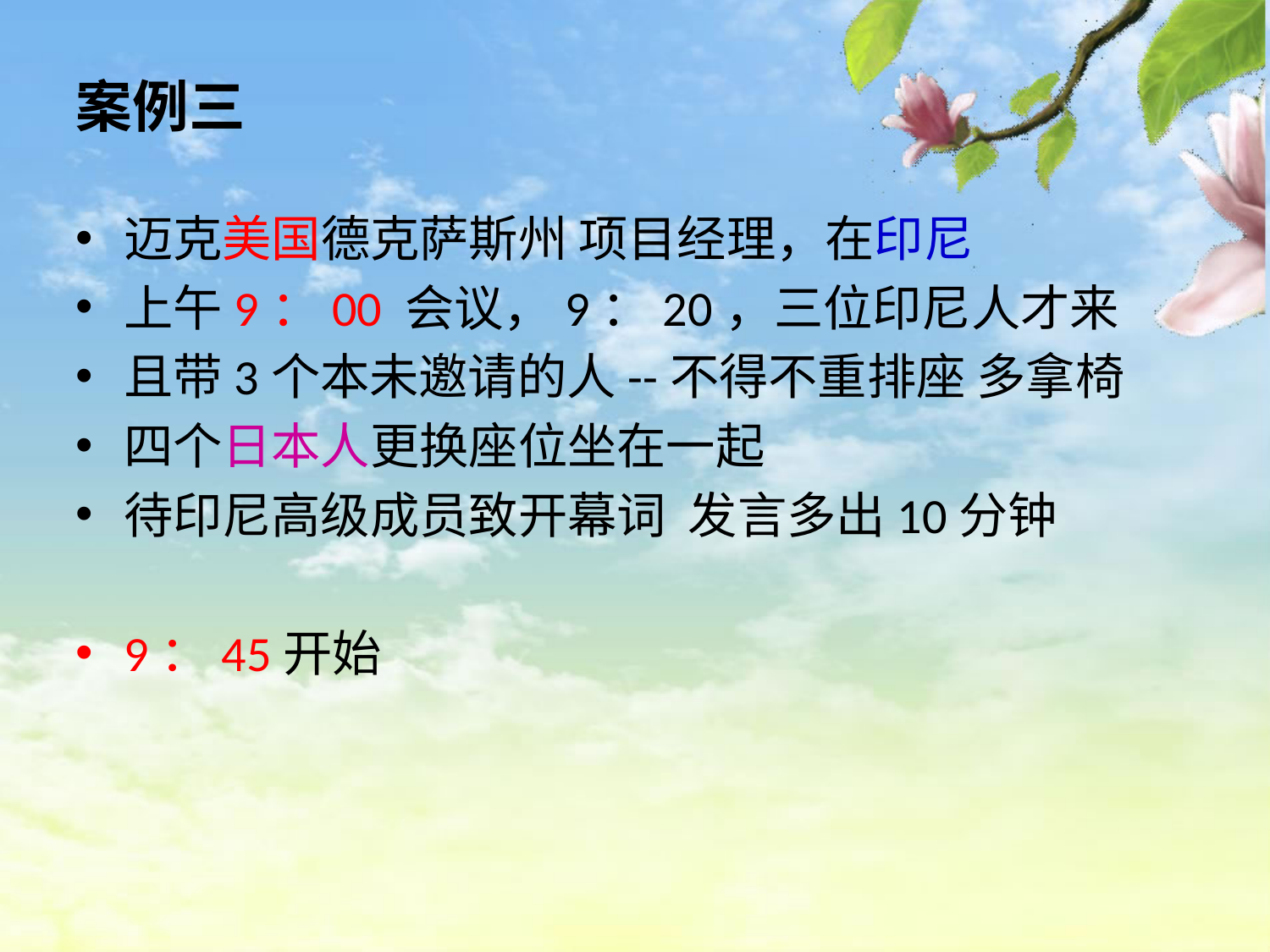

# 案例三
迈克美国德克萨斯州 项目经理，在印尼
上午9：00 会议，9：20，三位印尼人才来
且带3个本未邀请的人--不得不重排座 多拿椅
四个日本人更换座位坐在一起
待印尼高级成员致开幕词  发言多出10分钟

9：45开始